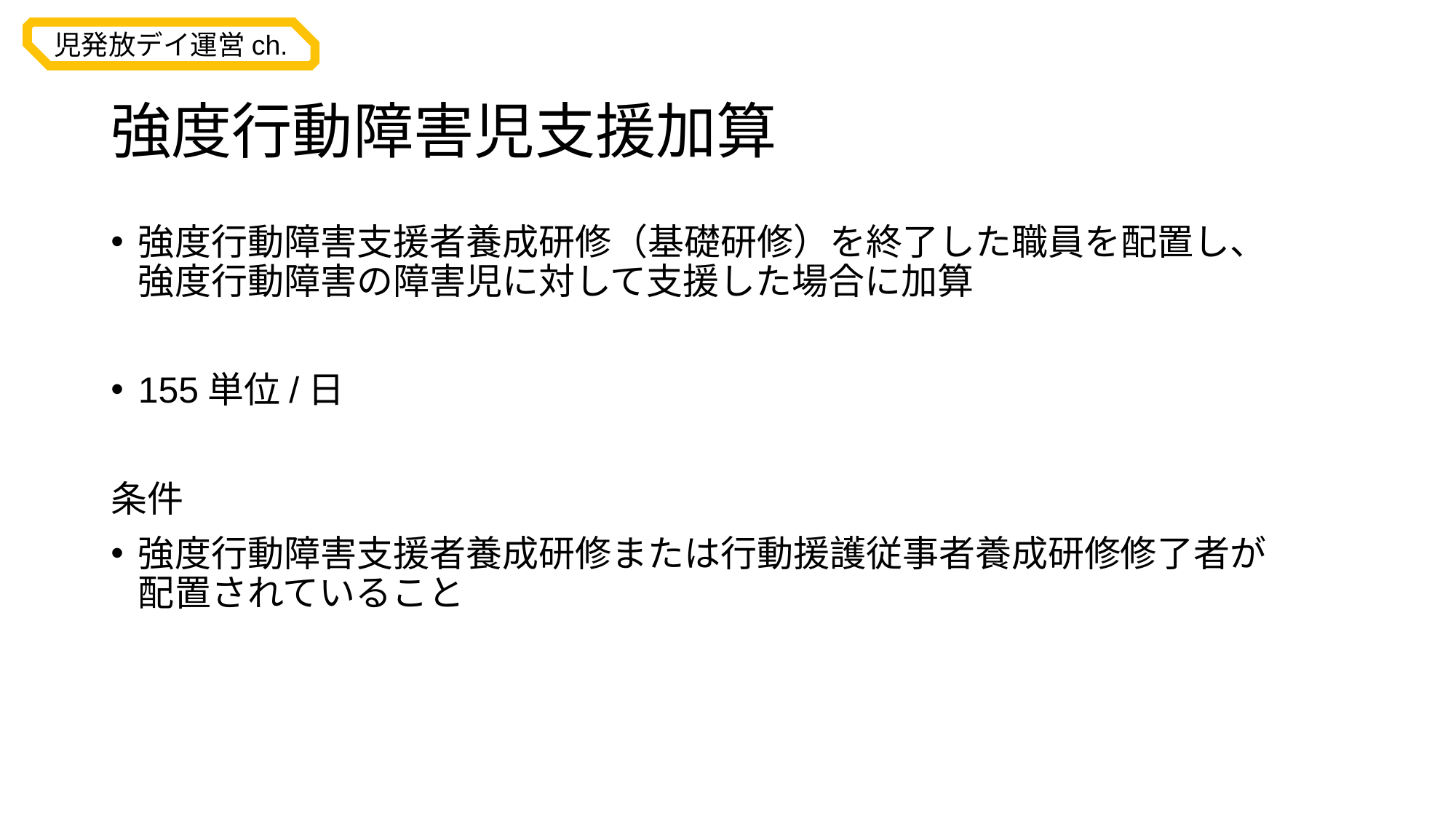

# 強度行動障害児支援加算
強度行動障害支援者養成研修（基礎研修）を終了した職員を配置し、
強度行動障害の障害児に対して支援した場合に加算

155単位/日

条件
強度行動障害支援者養成研修または行動援護従事者養成研修修了者が
配置されていること